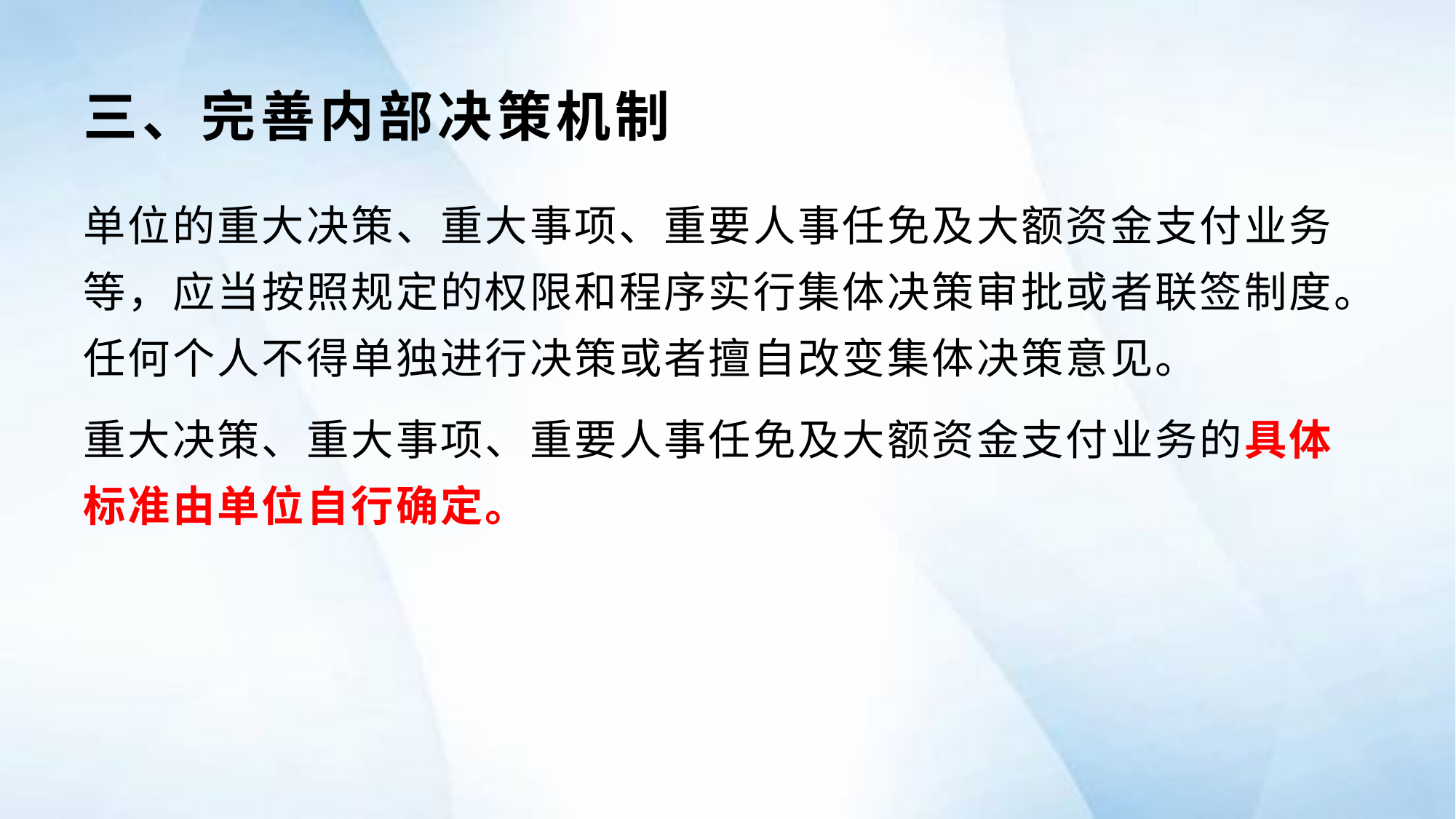

# 三、完善内部决策机制
单位的重大决策、重大事项、重要人事任免及大额资金支付业务等，应当按照规定的权限和程序实行集体决策审批或者联签制度。任何个人不得单独进行决策或者擅自改变集体决策意见。
重大决策、重大事项、重要人事任免及大额资金支付业务的具体标准由单位自行确定。
42